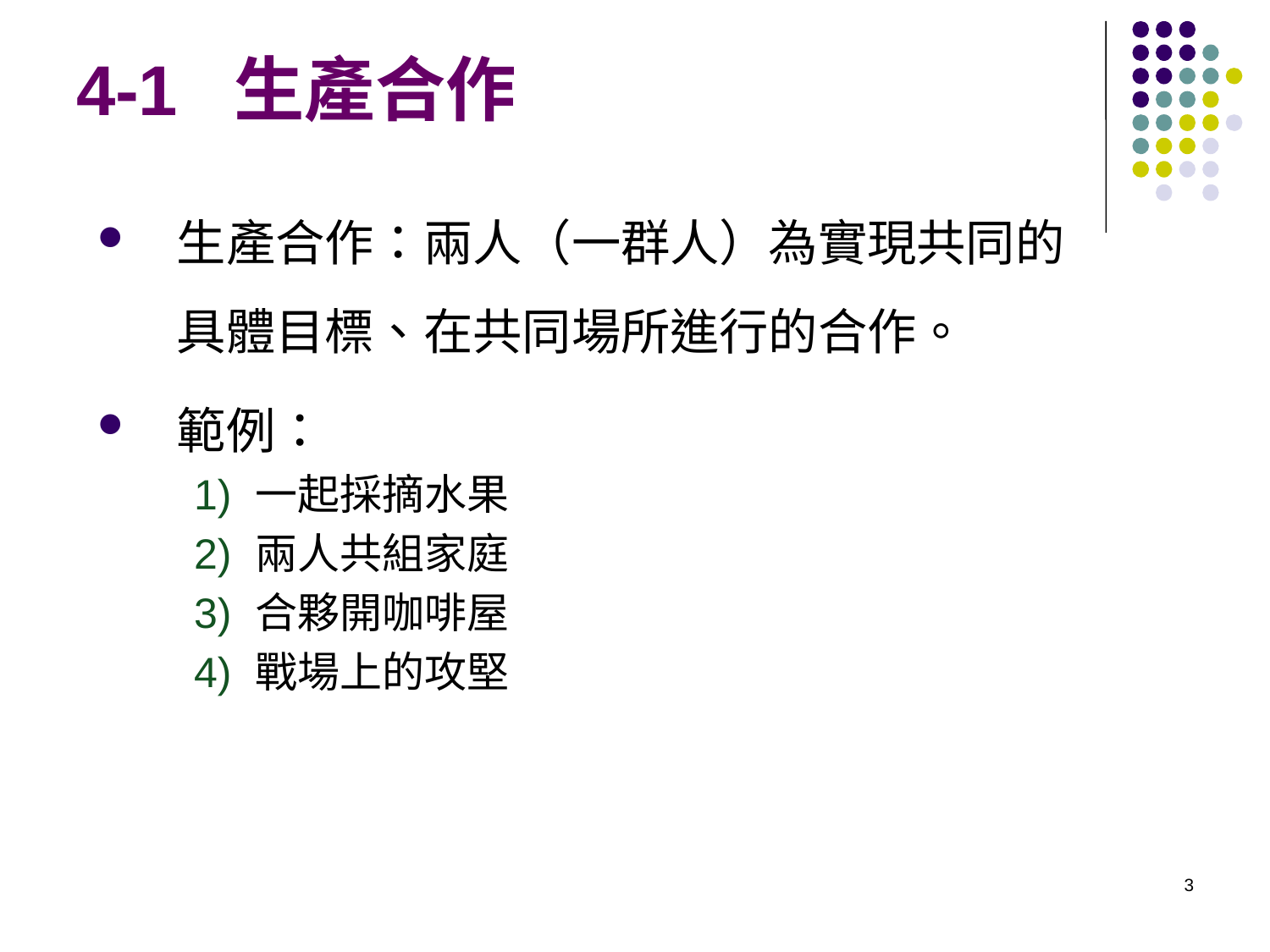

# 4-1  生產合作
生產合作：兩人（一群人）為實現共同的具體目標、在共同場所進行的合作。
範例：
一起採摘水果
兩人共組家庭
合夥開咖啡屋
戰場上的攻堅
3